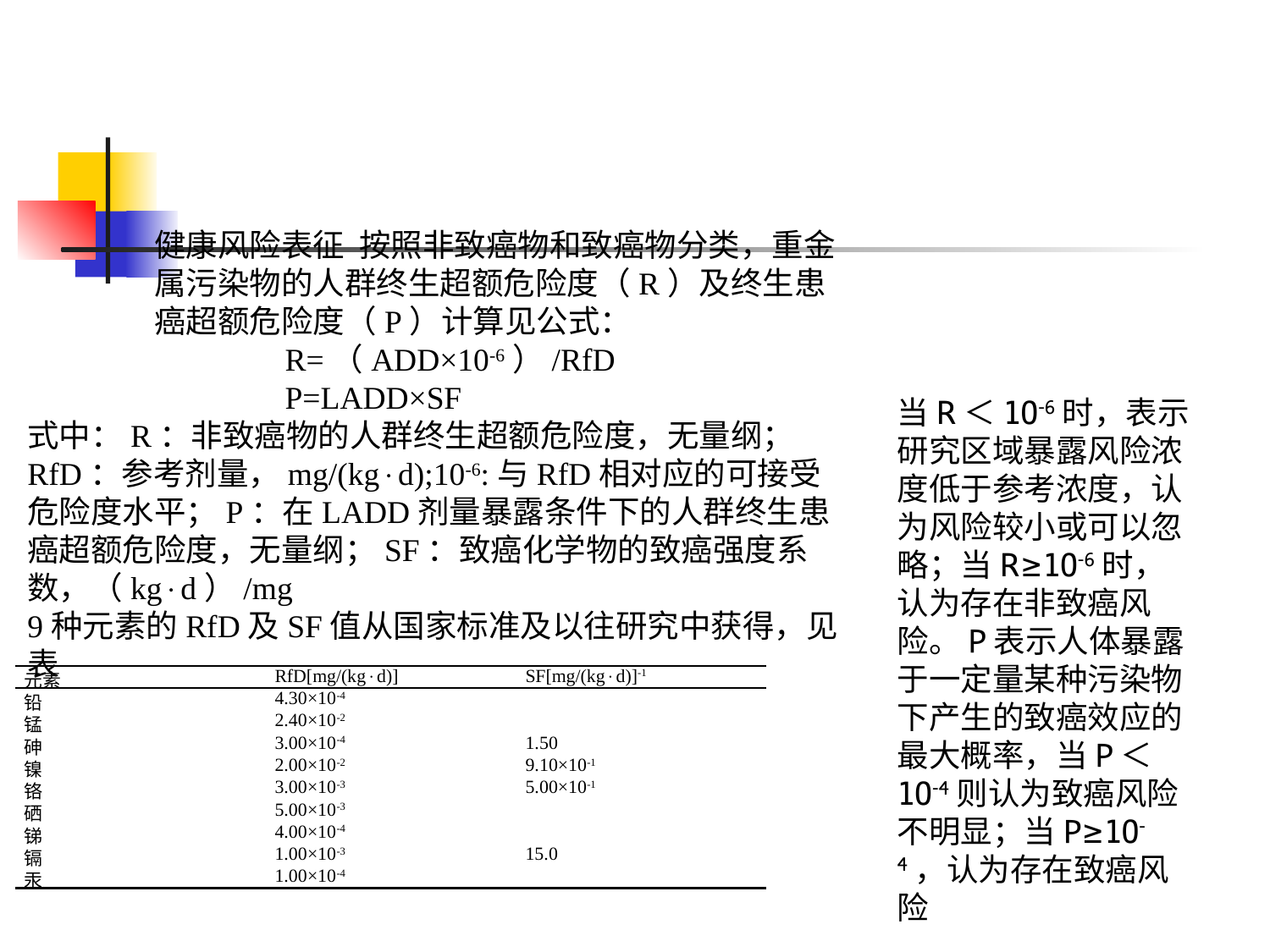

健康风险表征  按照非致癌物和致癌物分类，重金属污染物的人群终生超额危险度（R）及终生患癌超额危险度（P）计算见公式：
                                R=（ADD×10-6）/RfD
                                P=LADD×SF
式中：R：非致癌物的人群终生超额危险度，无量纲；RfD：参考剂量，mg/(kg⋅d);10-6:与RfD相对应的可接受危险度水平；P：在LADD剂量暴露条件下的人群终生患癌超额危险度，无量纲；SF：致癌化学物的致癌强度系数，（kg⋅d）/mg
9种元素的RfD及SF值从国家标准及以往研究中获得，见表
当R＜10-6时，表示研究区域暴露风险浓度低于参考浓度，认为风险较小或可以忽略；当R≥10-6时，认为存在非致癌风险。P表示人体暴露于一定量某种污染物下产生的致癌效应的最大概率，当P＜10-4则认为致癌风险不明显；当P≥10-4，认为存在致癌风险
| 元素 | RfD[mg/(kg⋅d)] | SF[mg/(kg⋅d)]-1 |
| --- | --- | --- |
| 铅 | 4.30×10-4 |  |
| 锰 | 2.40×10-2 |  |
| 砷 | 3.00×10-4 | 1.50 |
| 镍 | 2.00×10-2 | 9.10×10-1 |
| 铬 | 3.00×10-3 | 5.00×10-1 |
| 硒 | 5.00×10-3 |  |
| 锑 | 4.00×10-4 |  |
| 镉 | 1.00×10-3 | 15.0 |
| 汞 | 1.00×10-4 |  |